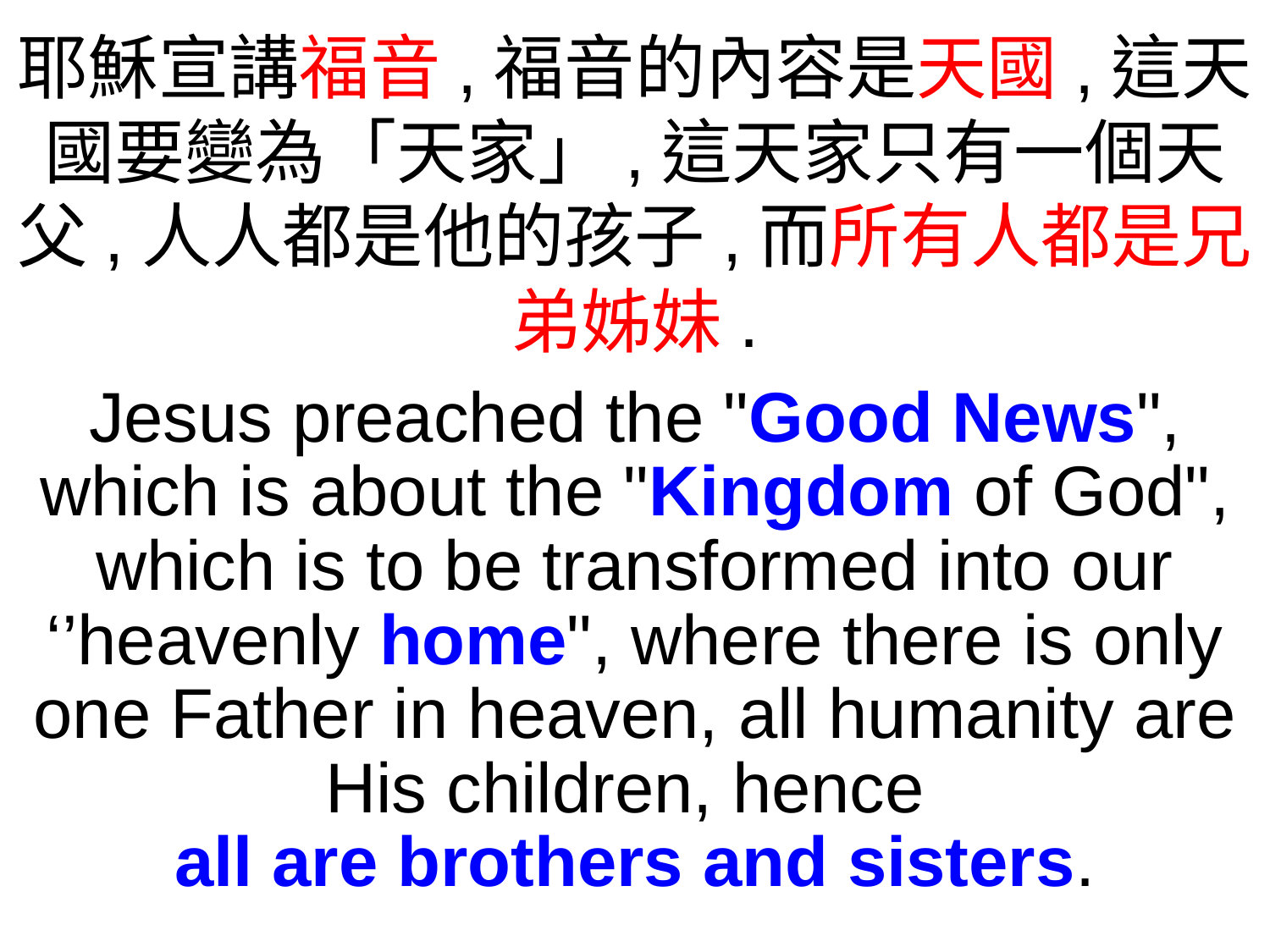

耶穌宣講福音,福音的內容是天國,這天國要變為「天家」,這天家只有一個天父,人人都是他的孩子,而所有人都是兄弟姊妹.
Jesus preached the "Good News", which is about the "Kingdom of God", which is to be transformed into our ‘’heavenly home", where there is only one Father in heaven, all humanity are His children, hence
all are brothers and sisters.